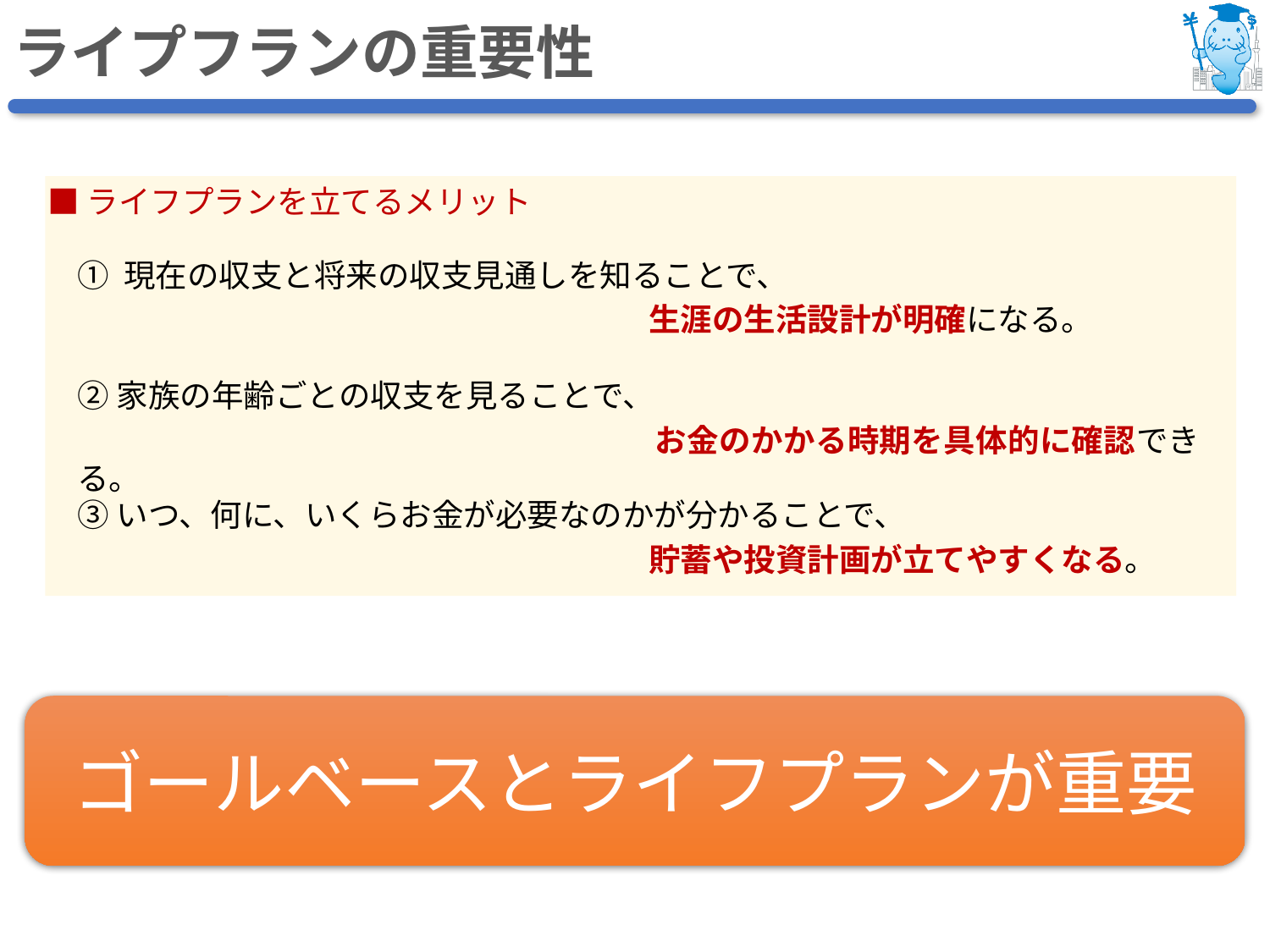

ライプフランの重要性
■ライフプランを立てるメリット

① 現在の収支と将来の収支見通しを知ることで、
　　　　　　　　　　　　　　　　　　生涯の生活設計が明確になる。
②家族の年齢ごとの収支を見ることで、
　　　　　　　　　　　　　　　　　　お金のかかる時期を具体的に確認できる。
③いつ、何に、いくらお金が必要なのかが分かることで、
　　　　　　　　　　　　　　　　　　貯蓄や投資計画が立てやすくなる。
ゴールベースとライフプランが重要